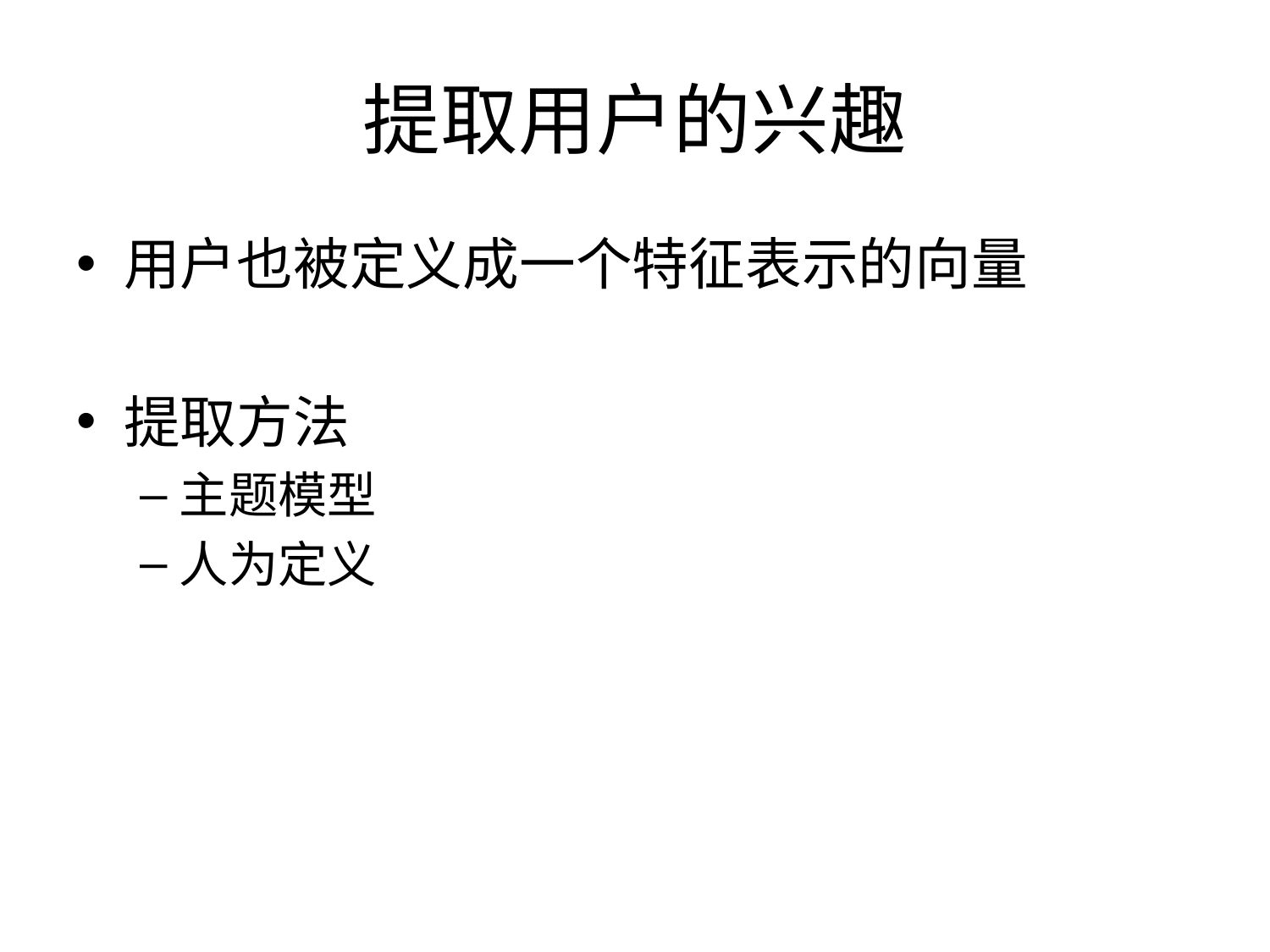

# 提取用户的兴趣
用户也被定义成一个特征表示的向量

提取方法
主题模型
人为定义